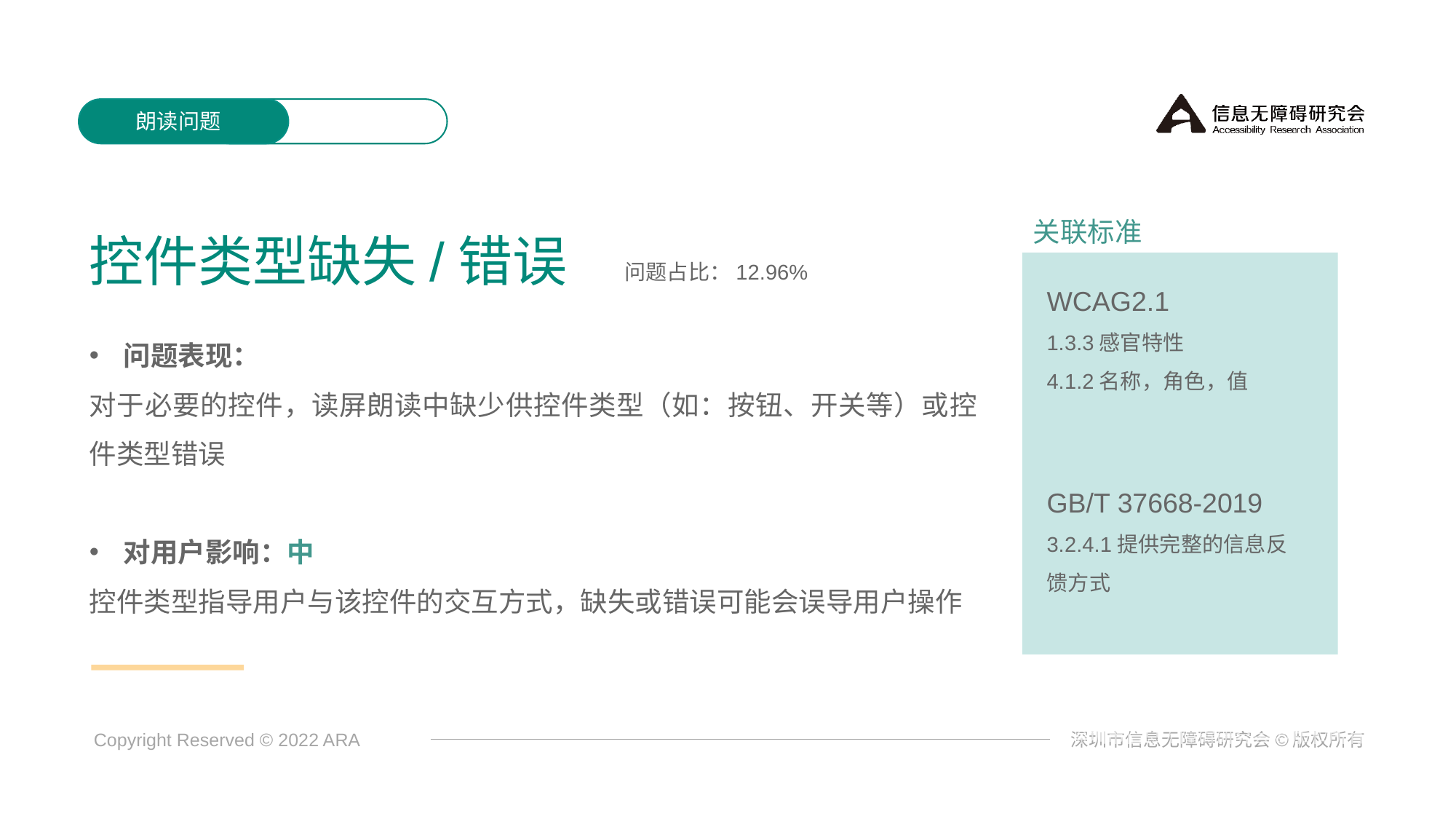

朗读问题
关联标准
控件类型缺失/错误

问题占比：12.96%
WCAG2.1
1.3.3感官特性
4.1.2名称，角色，值

GB/T 37668-2019
3.2.4.1提供完整的信息反馈方式
问题表现：
对于必要的控件，读屏朗读中缺少供控件类型（如：按钮、开关等）或控件类型错误

对用户影响：中
控件类型指导用户与该控件的交互方式，缺失或错误可能会误导用户操作

深圳市信息无障碍研究会©版权所有